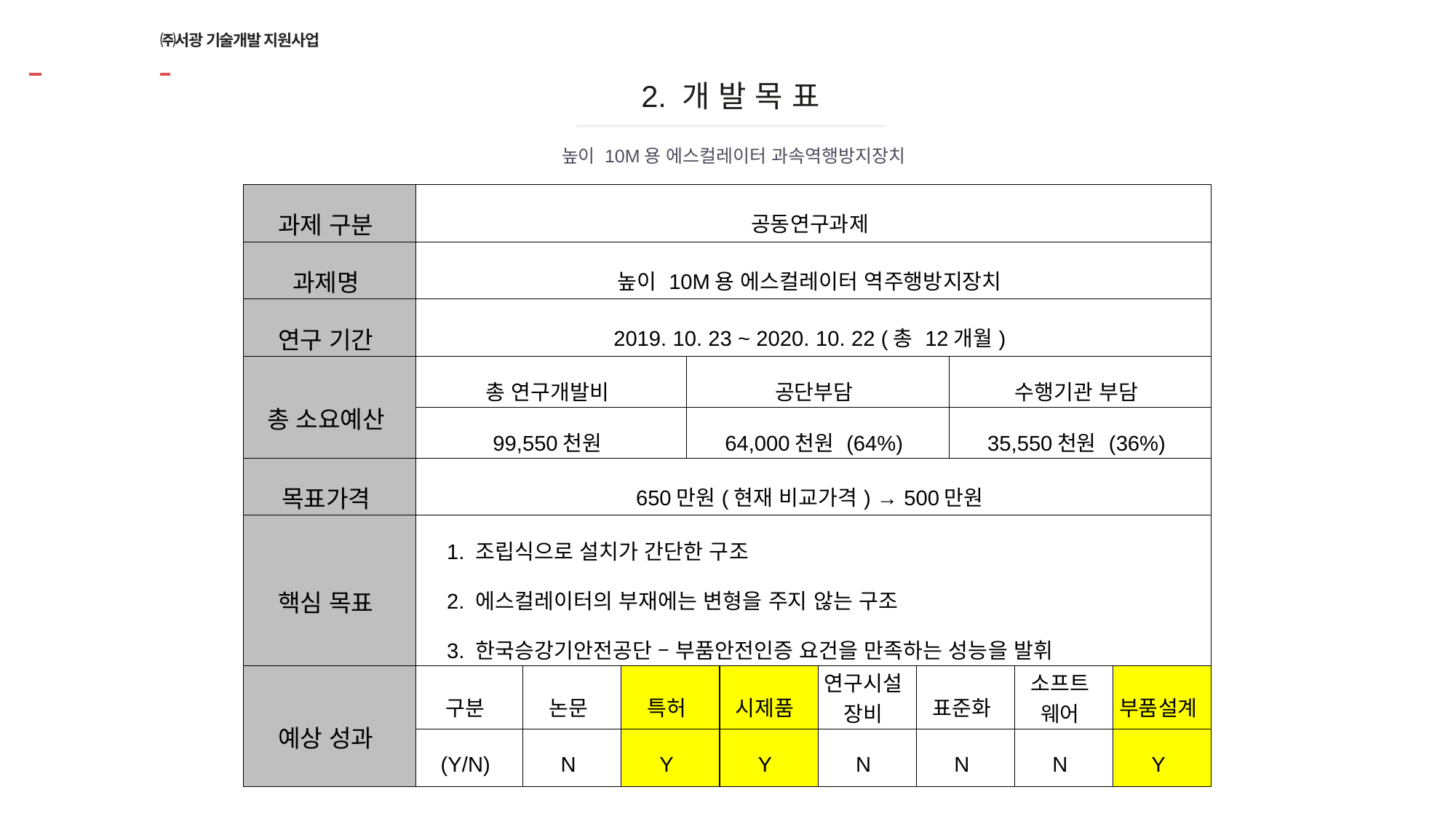

# ㈜서광 기술개발 지원사업
2. 개 발 목 표
높이 10M용 에스컬레이터 과속역행방지장치
| 과제 구분 | 공동연구과제 |  |  |  |  |  |  |  |  |  |
| --- | --- | --- | --- | --- | --- | --- | --- | --- | --- | --- |
| 과제명 | 높이 10M용 에스컬레이터 역주행방지장치 |  |  |  |  |  |  |  |  |  |
| 연구 기간 | 2019. 10. 23 ~ 2020. 10. 22 (총 12개월) |  |  |  |  |  |  |  |  |  |
| 총 소요예산 | 총 연구개발비 |  |  | 공단부담 |  |  |  | 수행기관 부담 |  |  |
|  | 99,550천원 |  |  | 64,000천원 (64%) |  |  |  | 35,550천원 (36%) |  |  |
| 목표가격 | 650만원(현재 비교가격) → 500만원 |  |  |  |  |  |  |  |  |  |
| 핵심 목표 | 1. 조립식으로 설치가 간단한 구조 2. 에스컬레이터의 부재에는 변형을 주지 않는 구조 3. 한국승강기안전공단 – 부품안전인증 요건을 만족하는 성능을 발휘 |  |  |  |  |  |  |  |  |  |
| 예상 성과 | 구분 | 논문 | 특허 |  | 시제품 | 연구시설 장비 | 표준화 |  | 소프트 웨어 | 부품설계 |
|  | (Y/N) | N | Y |  | Y | N | N |  | N | Y |